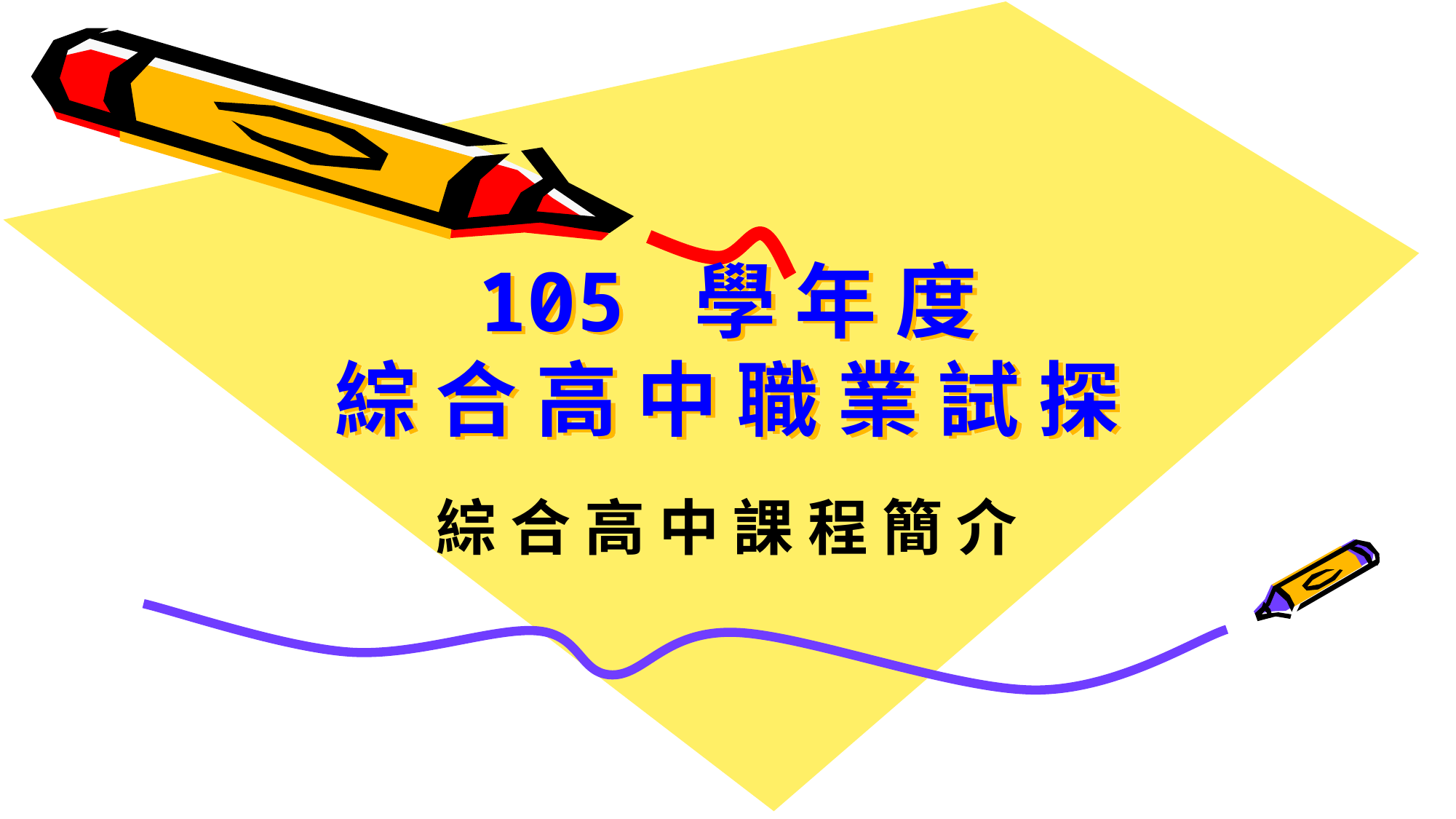

# 105 學 年 度 綜 合 高 中 職 業 試 探
綜 合 高 中 課 程 簡 介